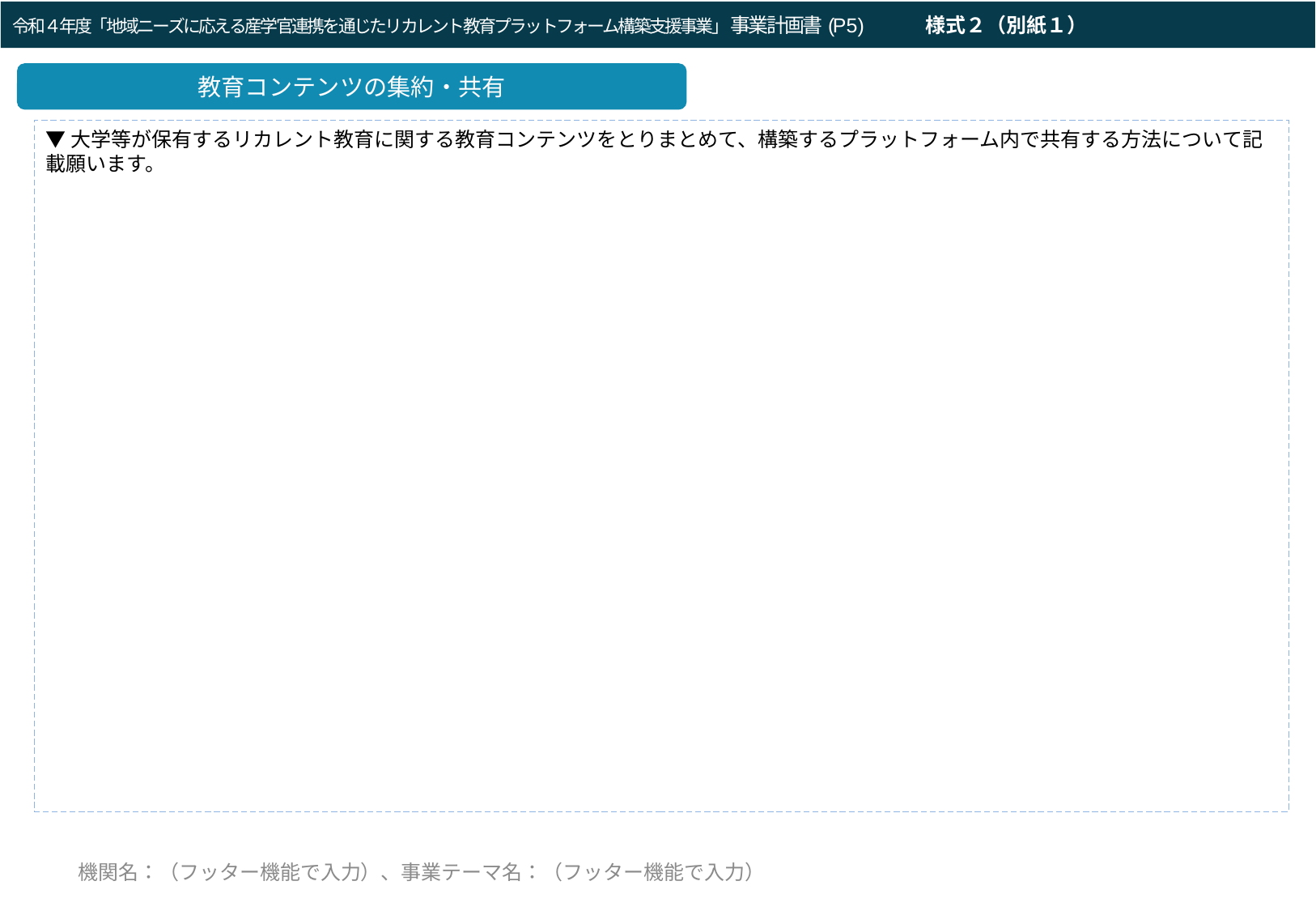

令和４年度「地域ニーズに応える産学官連携を通じたリカレント教育プラットフォーム構築支援事業」事業計画書(P5)　　　様式２（別紙１）
令和３年度「DX等成長分野を中心とした就職・転職支援のためのリカレント教育推進事業」企画提案書（Ⅰ：DXリテラシー）(P5)
教育コンテンツの集約・共有
▼大学等が保有するリカレント教育に関する教育コンテンツをとりまとめて、構築するプラットフォーム内で共有する方法について記載願います。

機関名：（フッター機能で入力）、事業テーマ名：（フッター機能で入力）